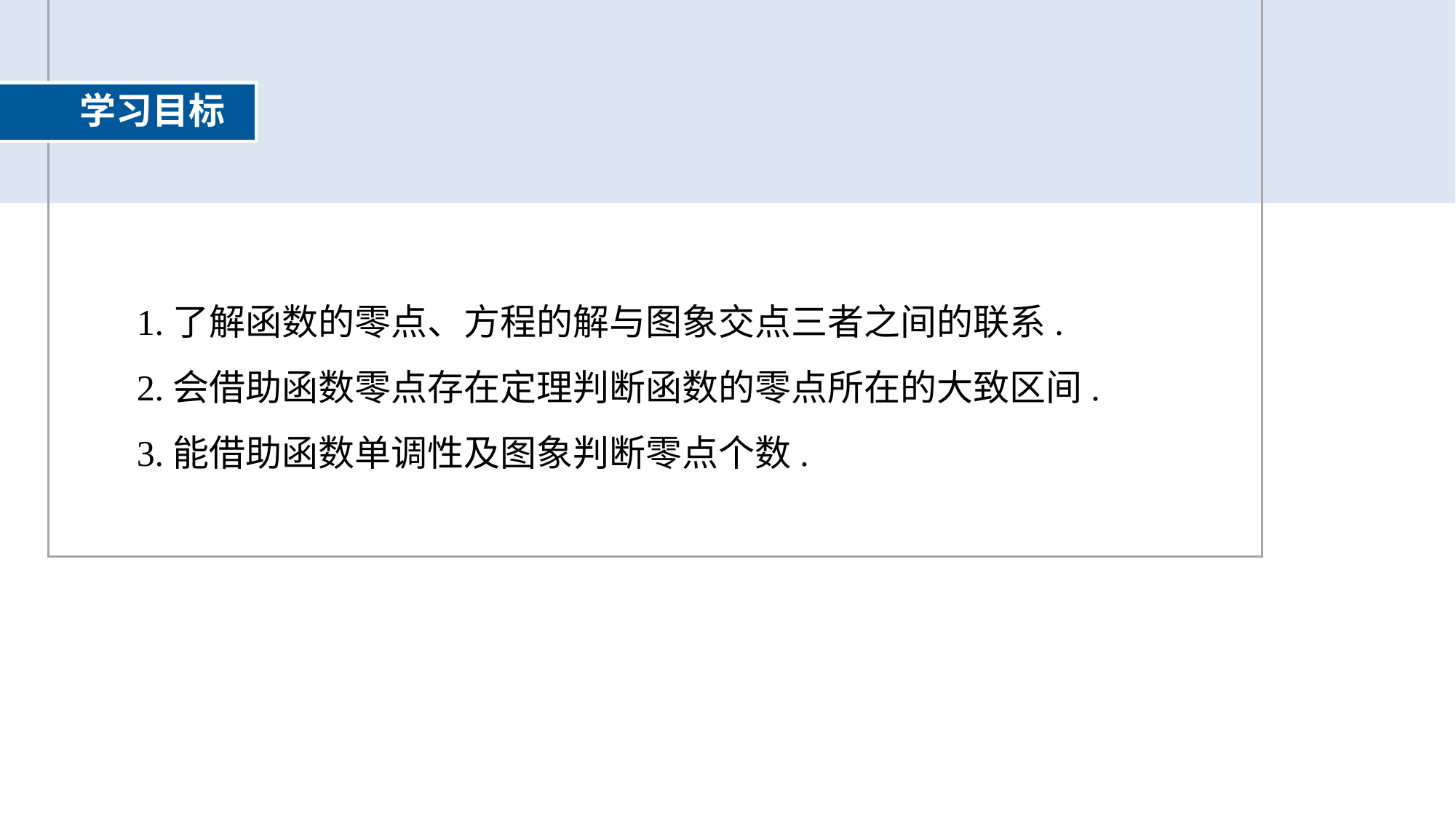

学习目标

1.了解函数的零点、方程的解与图象交点三者之间的联系.
2.会借助函数零点存在定理判断函数的零点所在的大致区间.
3.能借助函数单调性及图象判断零点个数.